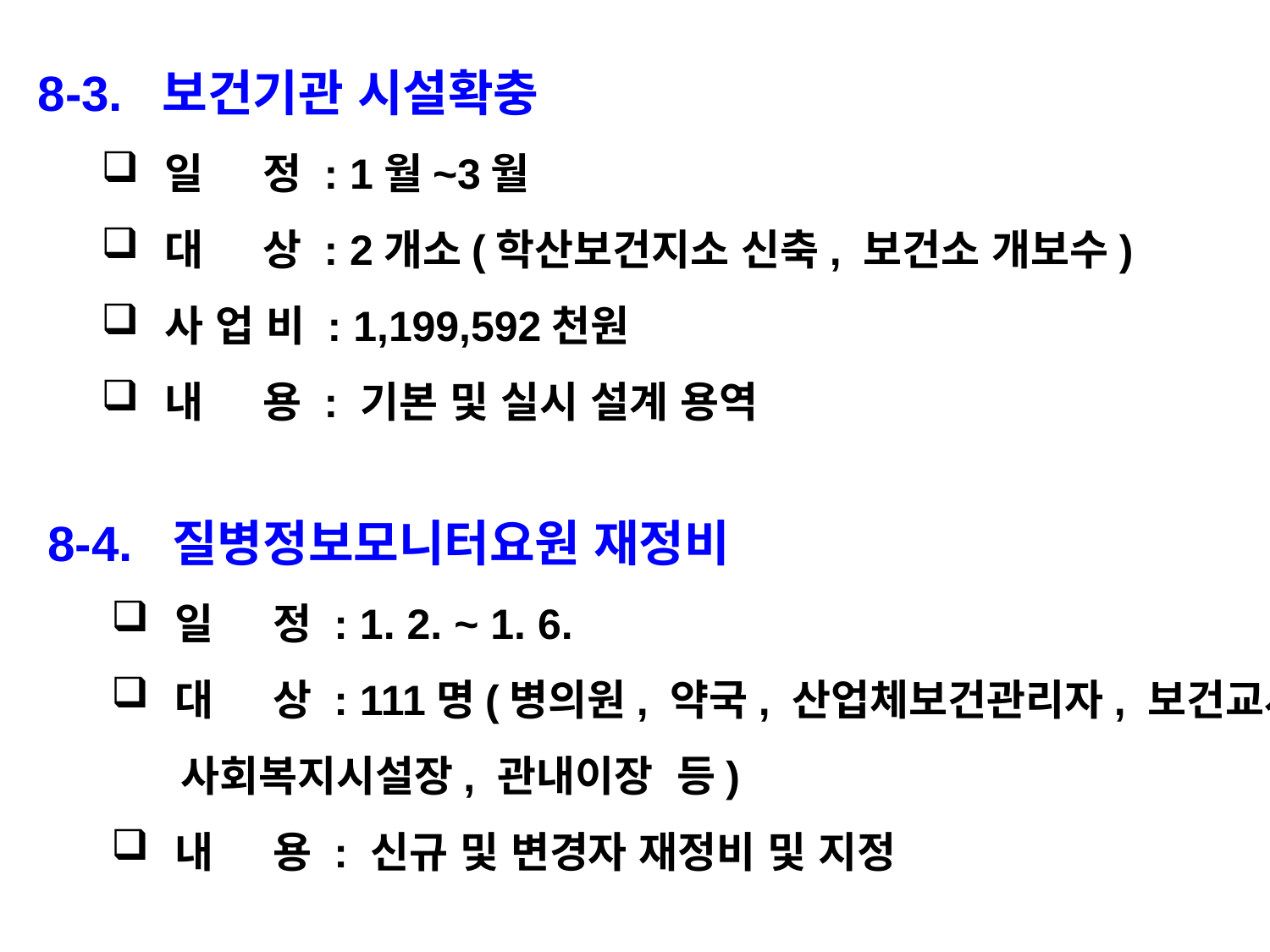

8-3.  보건기관 시설확충
일     정 : 1월~3월
대     상 : 2개소(학산보건지소 신축, 보건소 개보수)
사 업 비 : 1,199,592천원
내     용 : 기본 및 실시 설계 용역
8-4.  질병정보모니터요원 재정비
일     정 : 1. 2. ~ 1. 6.
대     상 : 111명(병의원, 약국, 산업체보건관리자, 보건교사,
     사회복지시설장, 관내이장  등)
내     용 : 신규 및 변경자 재정비 및 지정